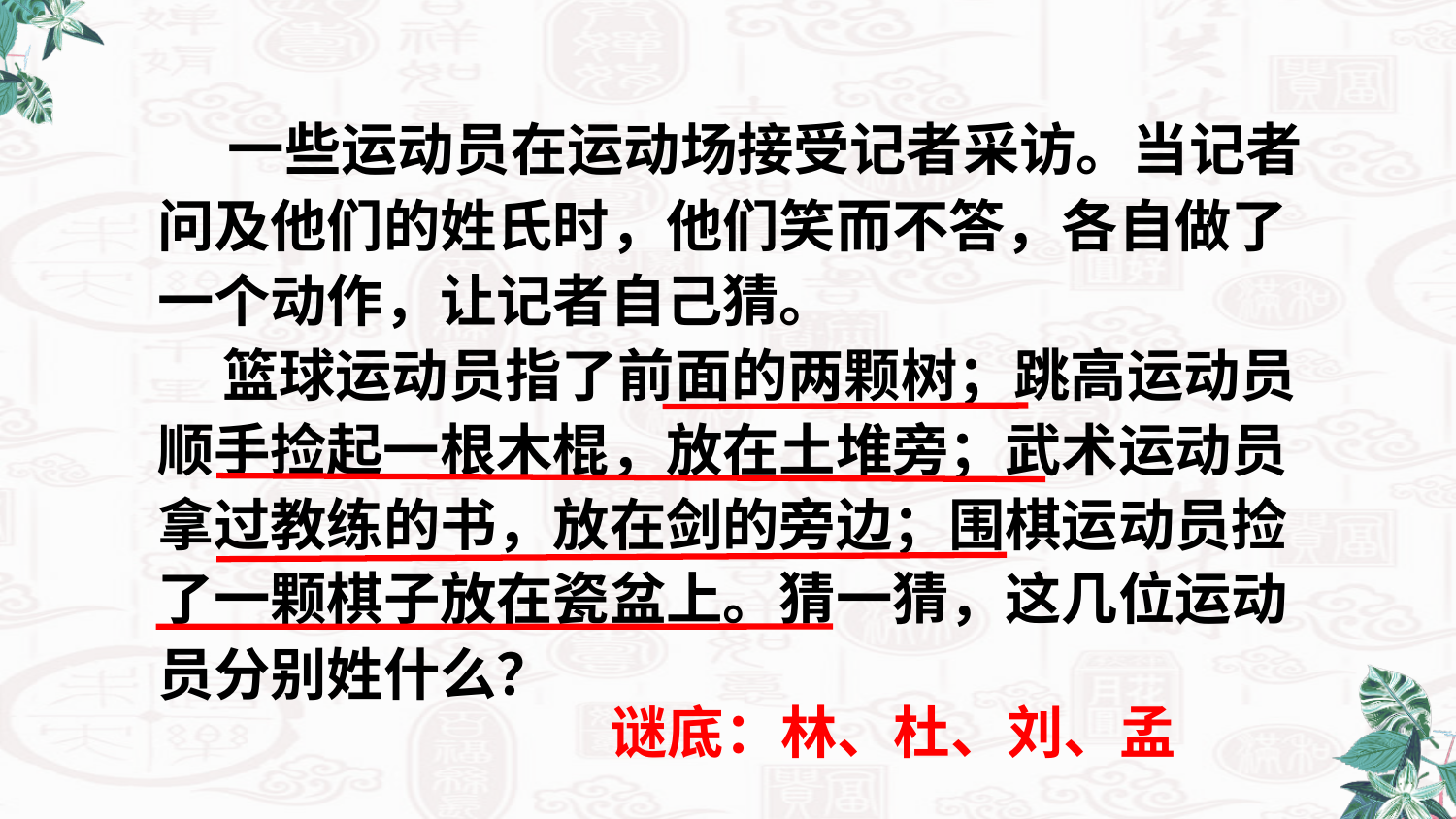

一些运动员在运动场接受记者采访。当记者问及他们的姓氏时，他们笑而不答，各自做了一个动作，让记者自己猜。
    篮球运动员指了前面的两颗树；跳高运动员顺手捡起一根木棍，放在土堆旁；武术运动员拿过教练的书，放在剑的旁边；围棋运动员捡了一颗棋子放在瓷盆上。猜一猜，这几位运动员分别姓什么？

谜底：林、杜、刘、孟